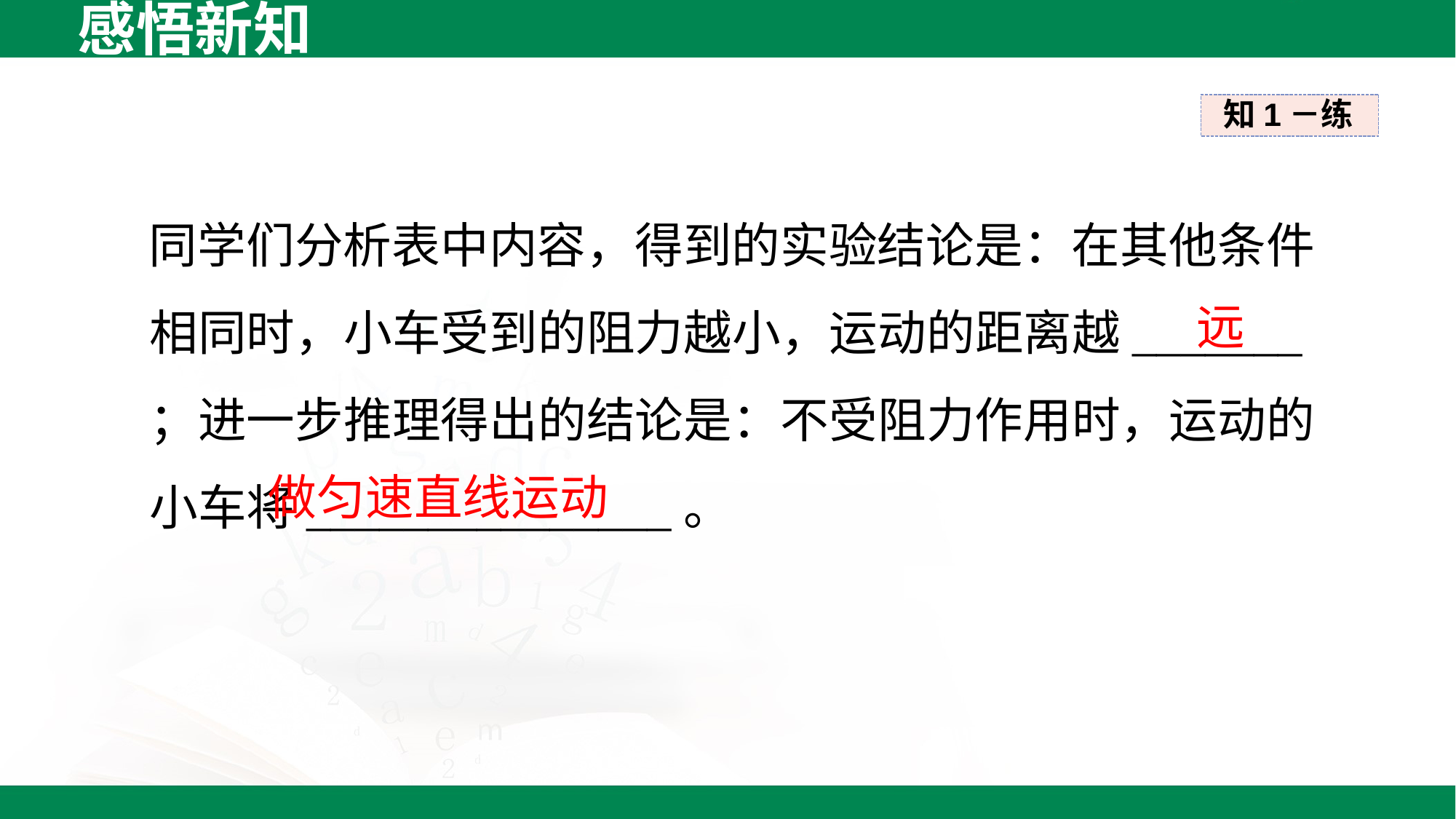

感悟新知
知1－练

同学们分析表中内容，得到的实验结论是：在其他条件相同时，小车受到的阻力越小，运动的距离越_______ ；进一步推理得出的结论是：不受阻力作用时，运动的小车将_______________。
远
做匀速直线运动